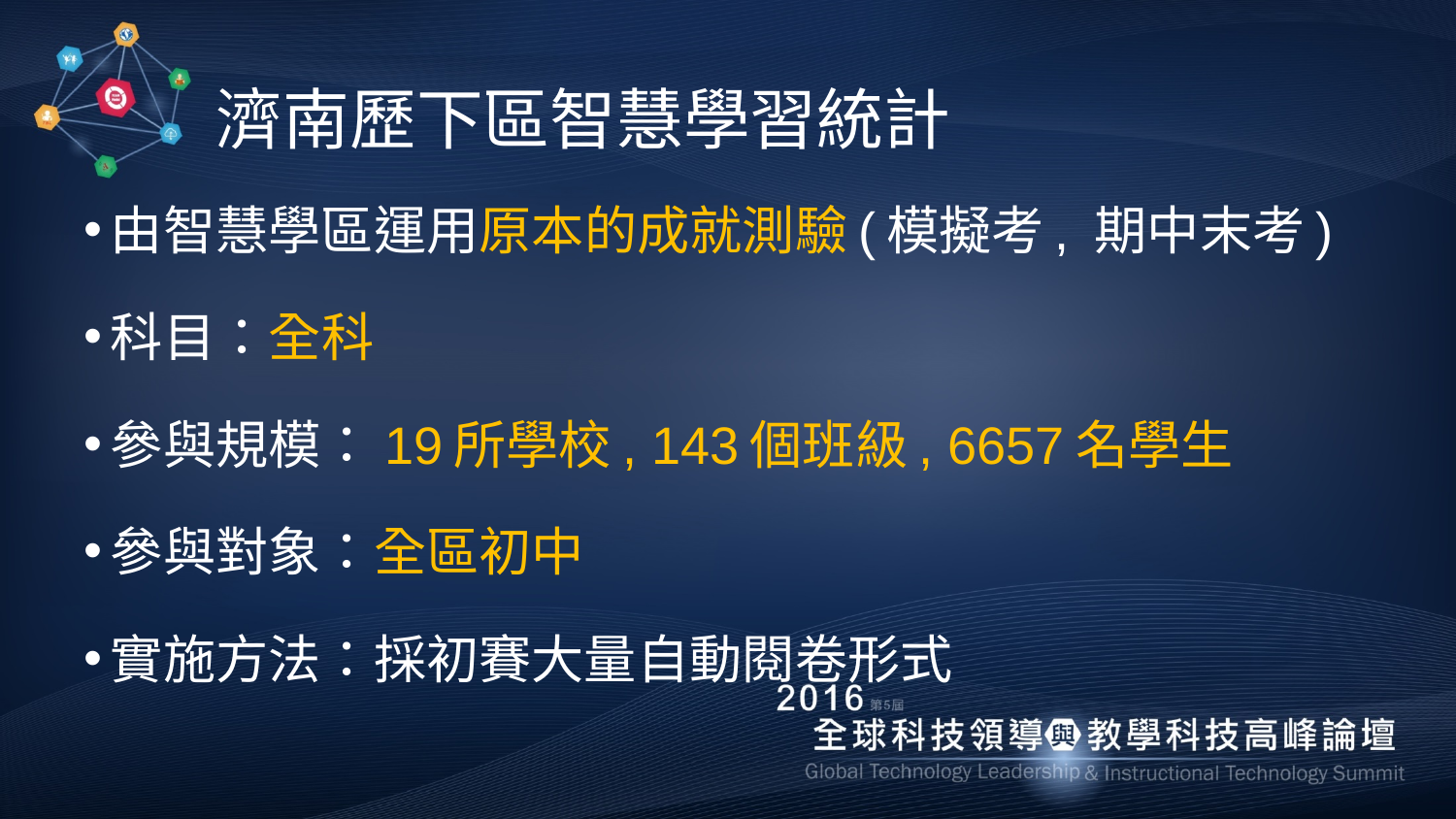

# 濟南歷下區智慧學習統計
由智慧學區運用原本的成就測驗(模擬考, 期中末考)
科目：全科
參與規模：19所學校, 143個班級, 6657名學生
參與對象：全區初中
實施方法：採初賽大量自動閱卷形式